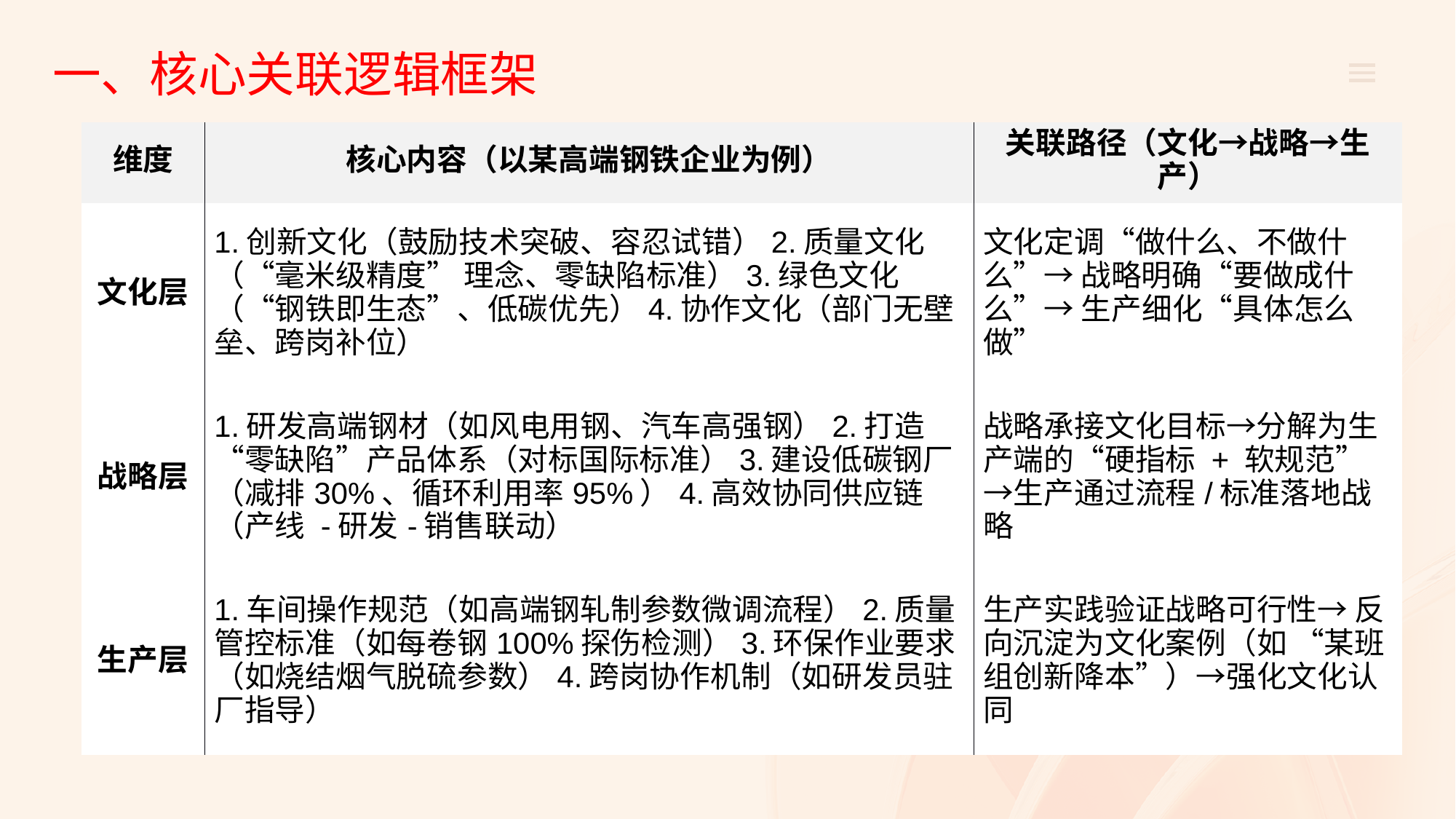

一、核心关联逻辑框架
| 维度 | 核心内容（以某高端钢铁企业为例） | 关联路径（文化→战略→生产） |
| --- | --- | --- |
| 文化层 | 1.创新文化（鼓励技术突破、容忍试错）2.质量文化（“毫米级精度” 理念、零缺陷标准）3.绿色文化（“钢铁即生态”、低碳优先）4.协作文化（部门无壁垒、跨岗补位） | 文化定调“做什么、不做什么”→ 战略明确“要做成什么”→ 生产细化“具体怎么做” |
| 战略层 | 1.研发高端钢材（如风电用钢、汽车高强钢）2.打造 “零缺陷”产品体系（对标国际标准）3.建设低碳钢厂（减排30%、循环利用率95%）4.高效协同供应链（产线 -研发-销售联动） | 战略承接文化目标→分解为生产端的“硬指标 + 软规范”→生产通过流程/标准落地战略 |
| 生产层 | 1.车间操作规范（如高端钢轧制参数微调流程）2.质量管控标准（如每卷钢100%探伤检测）3.环保作业要求（如烧结烟气脱硫参数）4.跨岗协作机制（如研发员驻厂指导） | 生产实践验证战略可行性→ 反向沉淀为文化案例（如 “某班组创新降本”）→强化文化认同 |